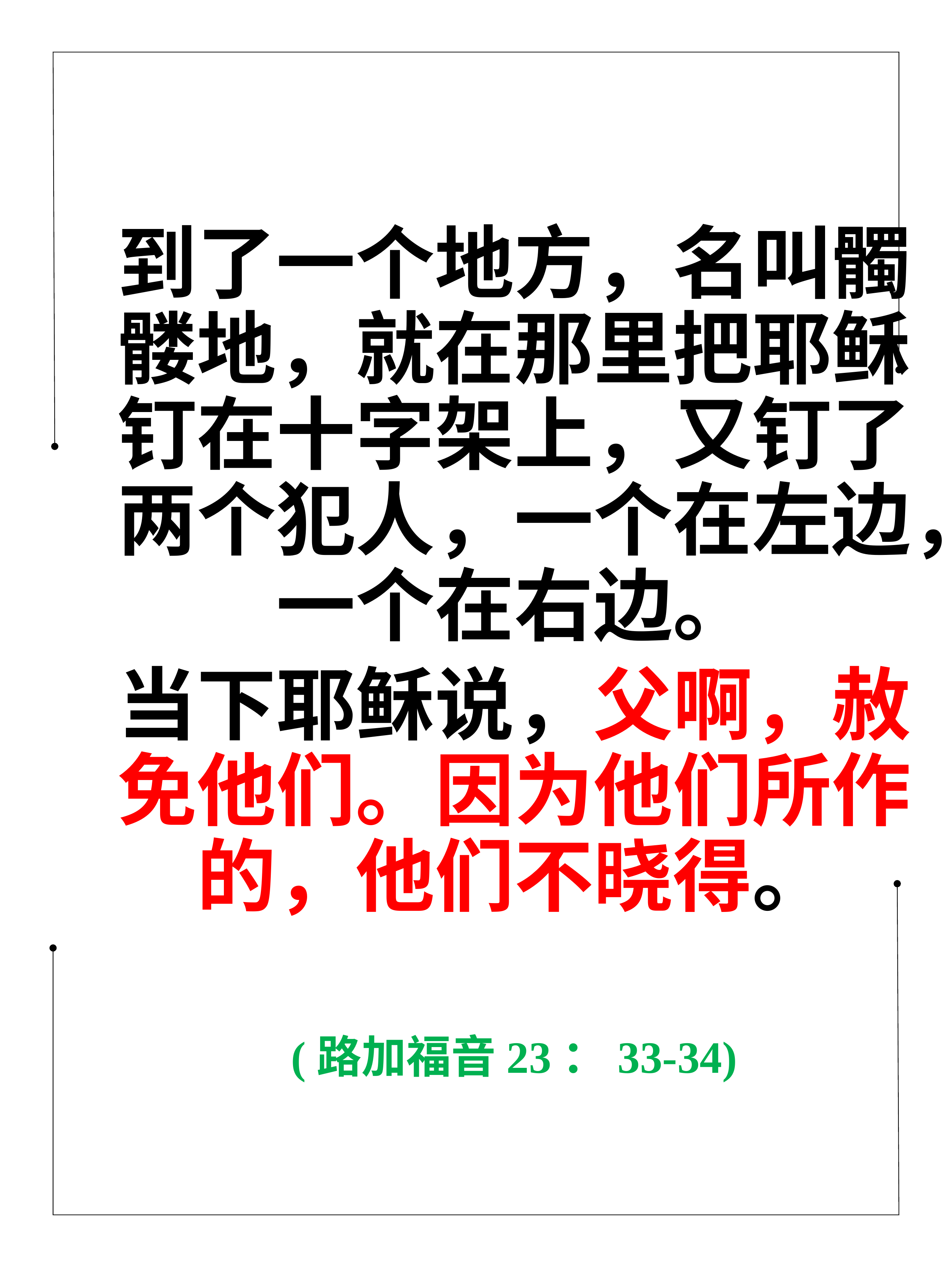

到了一个地方，名叫髑髅地，就在那里把耶稣钉在十字架上，又钉了两个犯人，一个在左边，一个在右边。
当下耶稣说，父啊，赦免他们。因为他们所作的，他们不晓得。

(路加福音23：33-34)